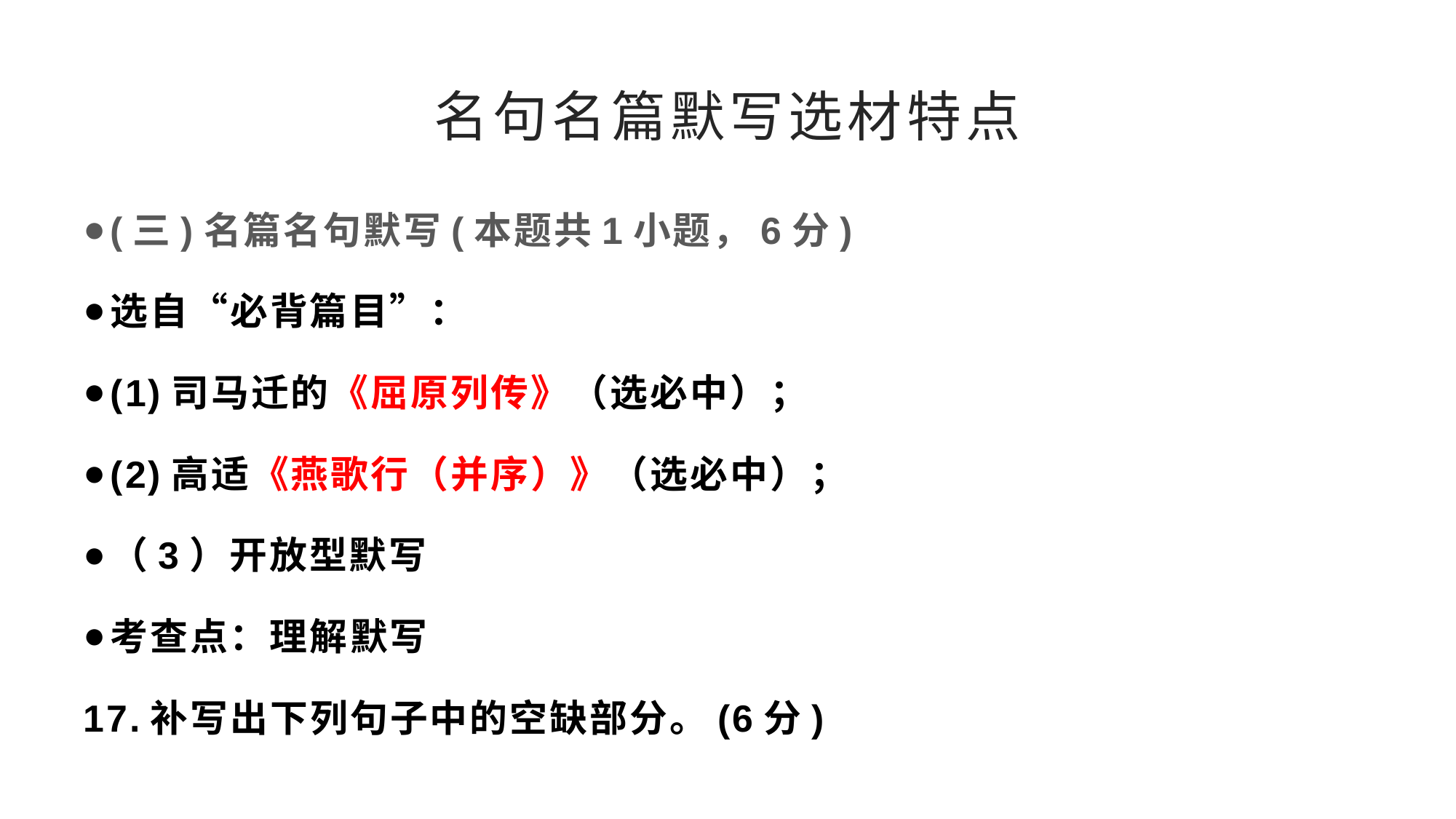

# 名句名篇默写选材特点
(三)名篇名句默写(本题共1小题，6分)
选自“必背篇目”：
(1)司马迁的《屈原列传》（选必中）；
(2)高适《燕歌行（并序）》（选必中）；
（3）开放型默写
考查点：理解默写
17.补写出下列句子中的空缺部分。(6分)